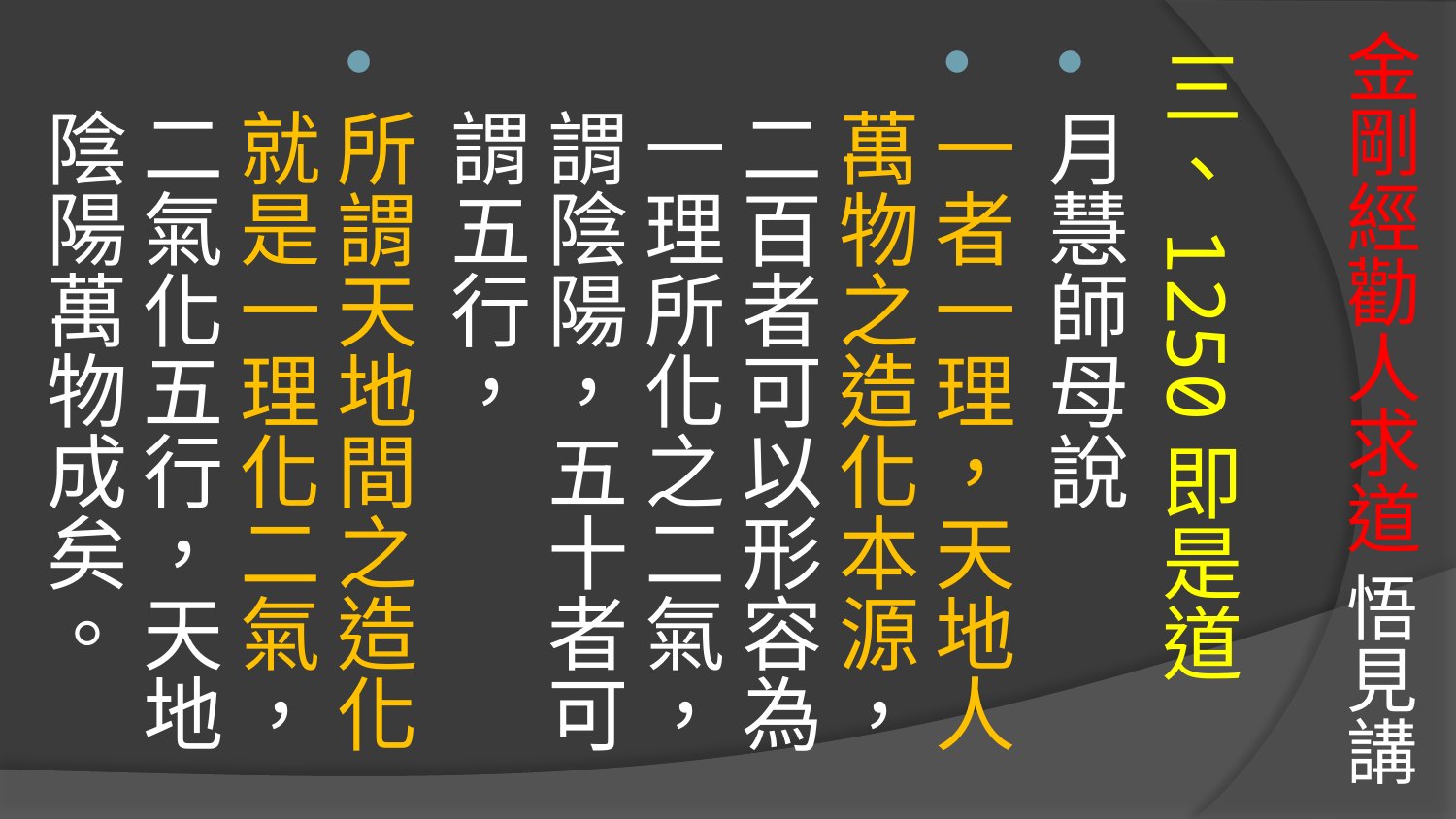

# 金剛經勸人求道 悟見講
三、1250即是道
月慧師母說
一者一理，天地人萬物之造化本源，二百者可以形容為一理所化之二氣，謂陰陽，五十者可謂五行，
所謂天地間之造化就是一理化二氣，二氣化五行，天地陰陽萬物成矣。